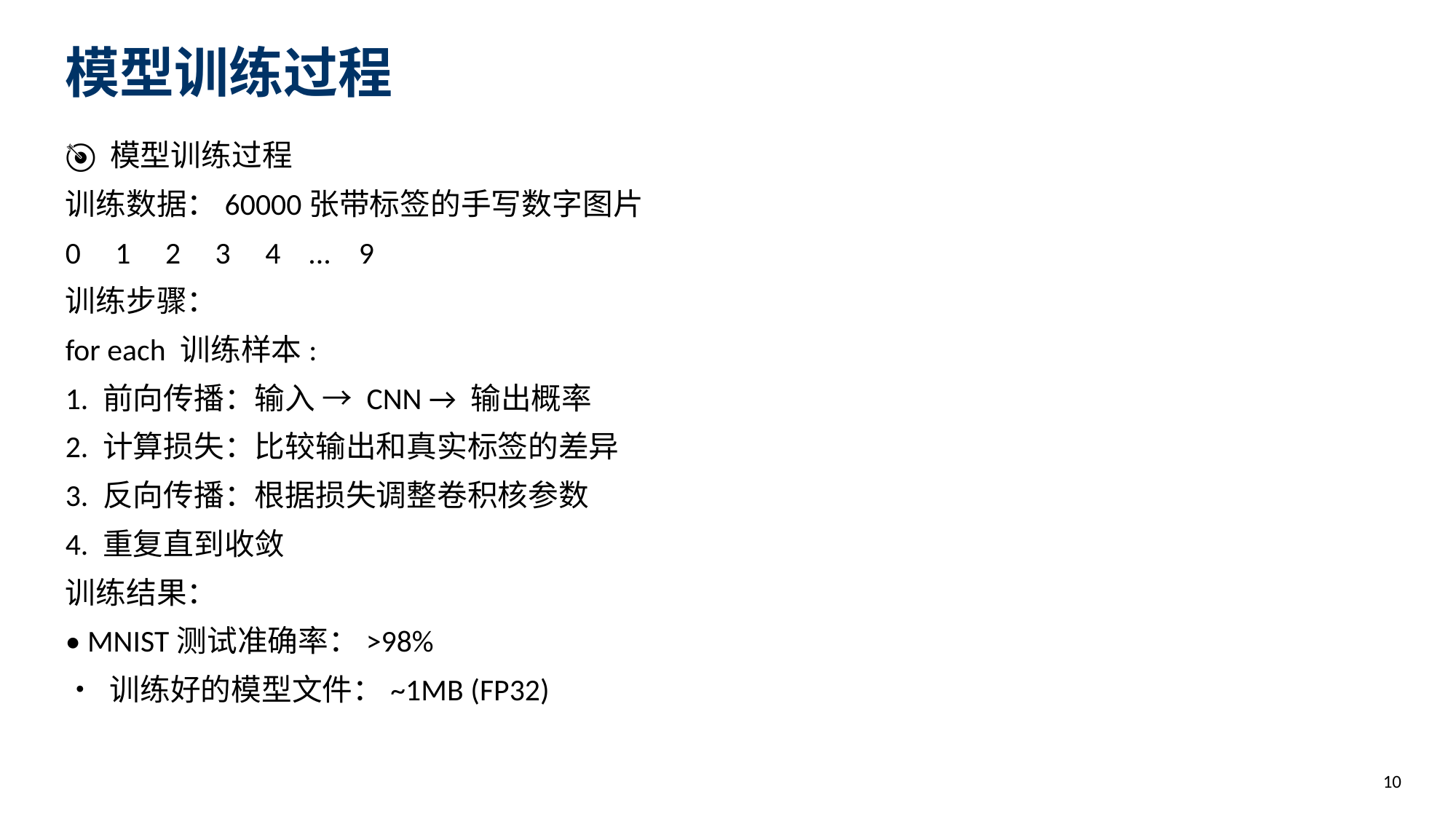

模型训练过程
🎯 模型训练过程
训练数据：60000张带标签的手写数字图片
0     1     2     3     4    ...    9
训练步骤：
for each 训练样本:
1. 前向传播：输入 → CNN → 输出概率
2. 计算损失：比较输出和真实标签的差异
3. 反向传播：根据损失调整卷积核参数
4. 重复直到收敛
训练结果：
• MNIST测试准确率：>98%
• 训练好的模型文件：~1MB (FP32)
10